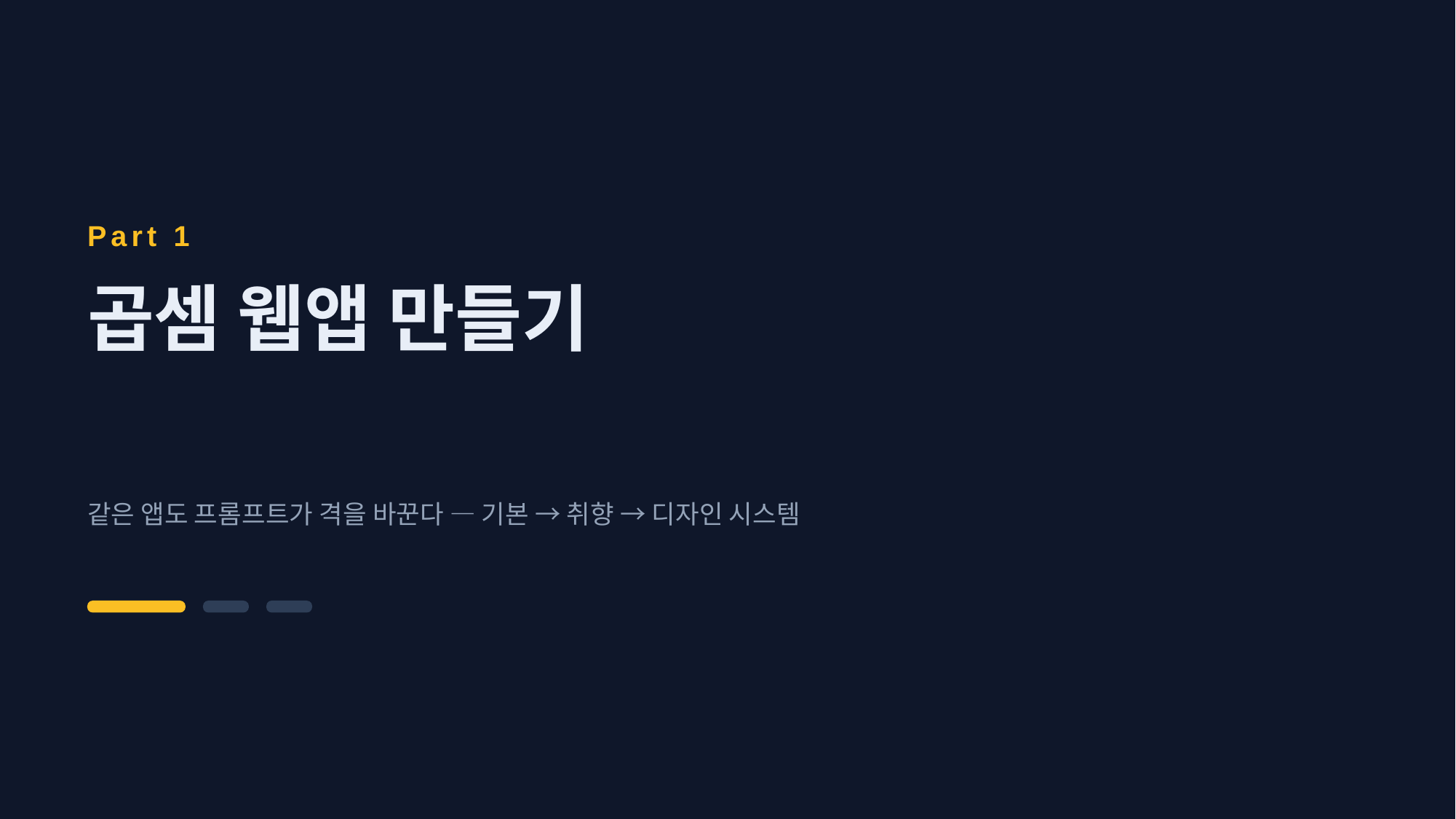

Part 1
곱셈 웹앱 만들기
같은 앱도 프롬프트가 격을 바꾼다 — 기본 → 취향 → 디자인 시스템